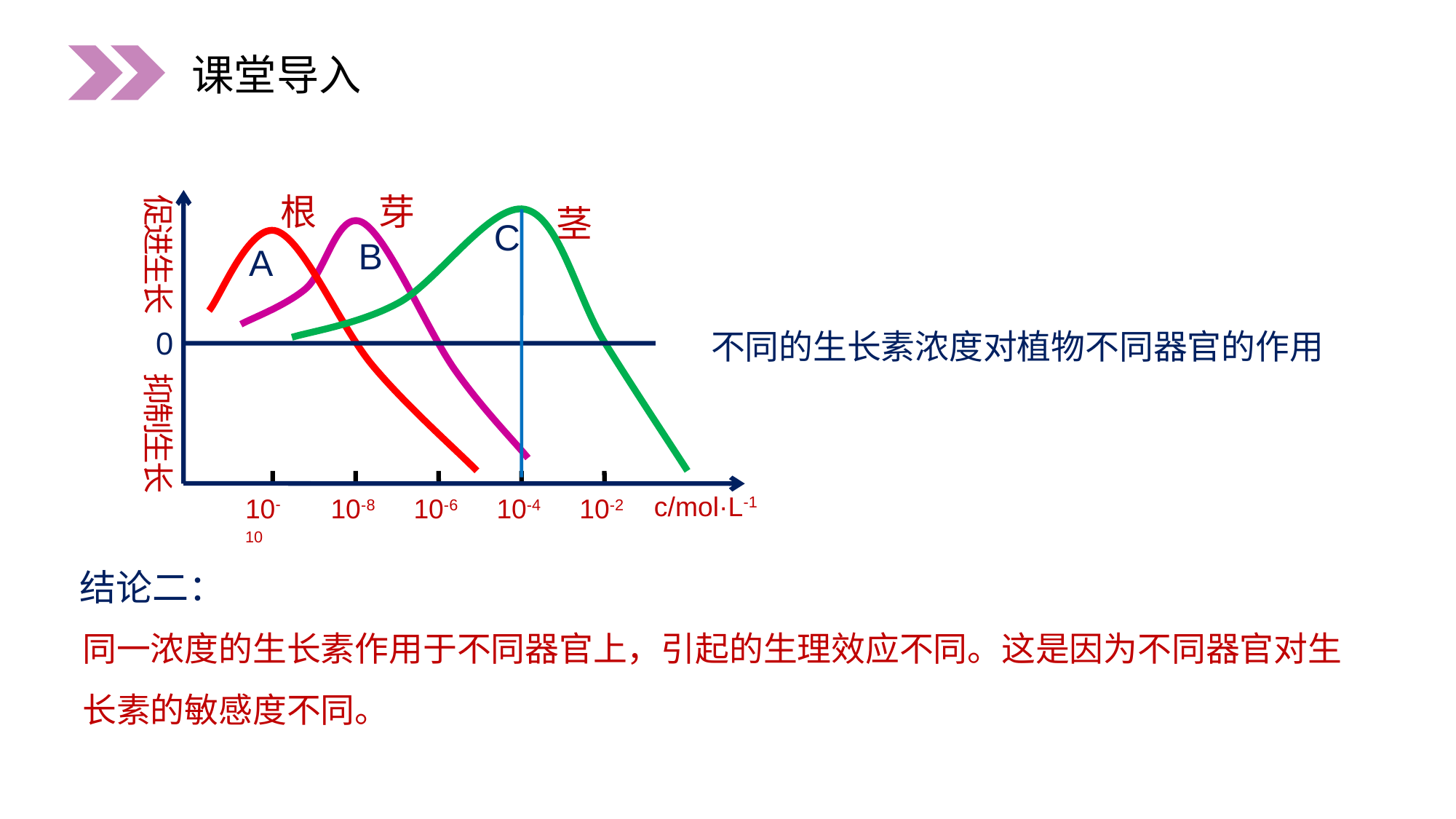

课堂导入
促进生长
根
芽
茎

C

B
A
0
不同的生长素浓度对植物不同器官的作用
抑制生长

c/mol·L-1
10-10
10-8
10-6
10-4
10-2
结论二：
同一浓度的生长素作用于不同器官上，引起的生理效应不同。这是因为不同器官对生长素的敏感度不同。